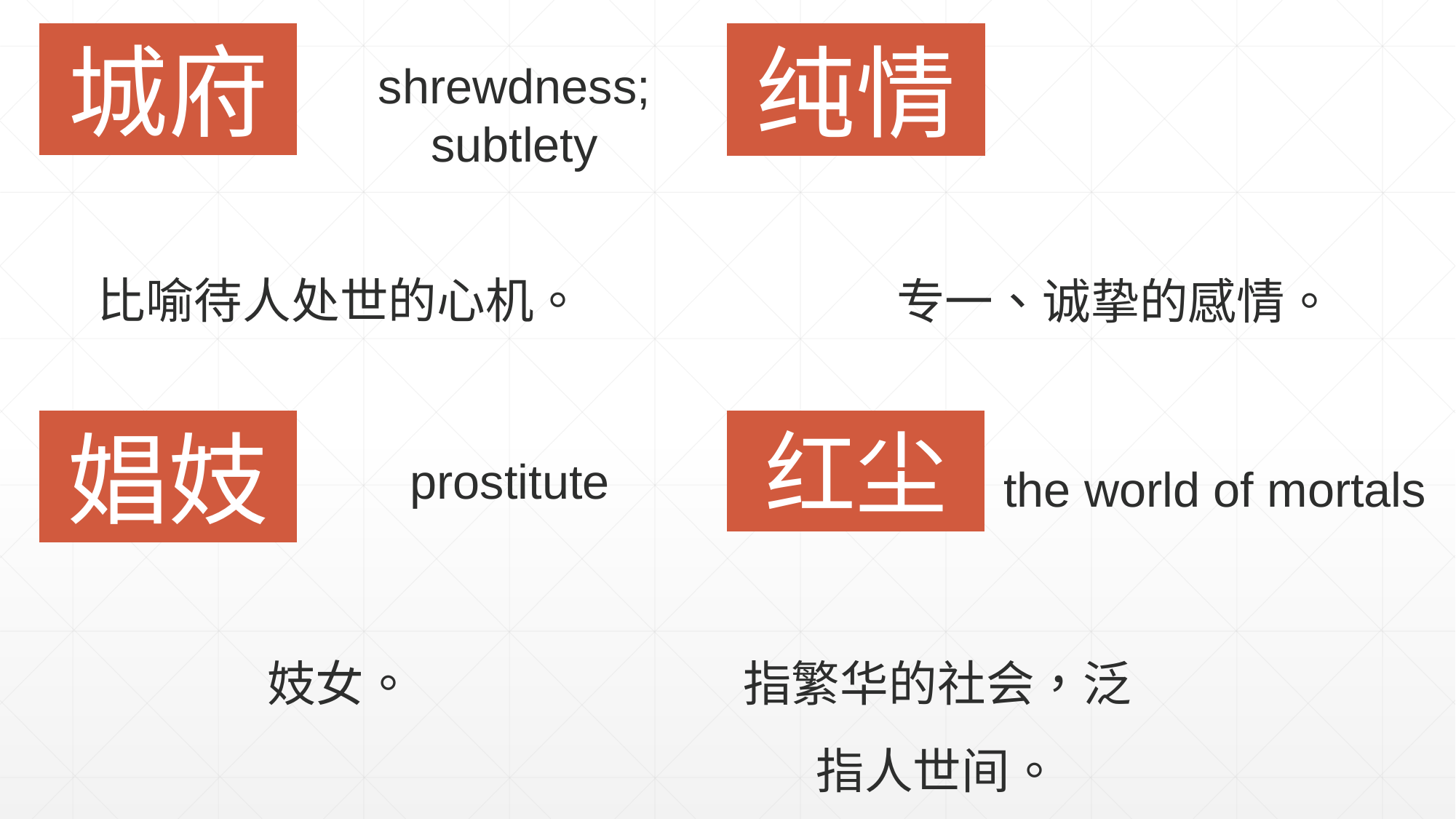

城府
纯情
shrewdness;
subtlety
比喻待人处世的心机。
专一、诚挚的感情。
红尘
娼妓
prostitute
the world of mortals
妓女。
指繁华的社会，泛指人世间。